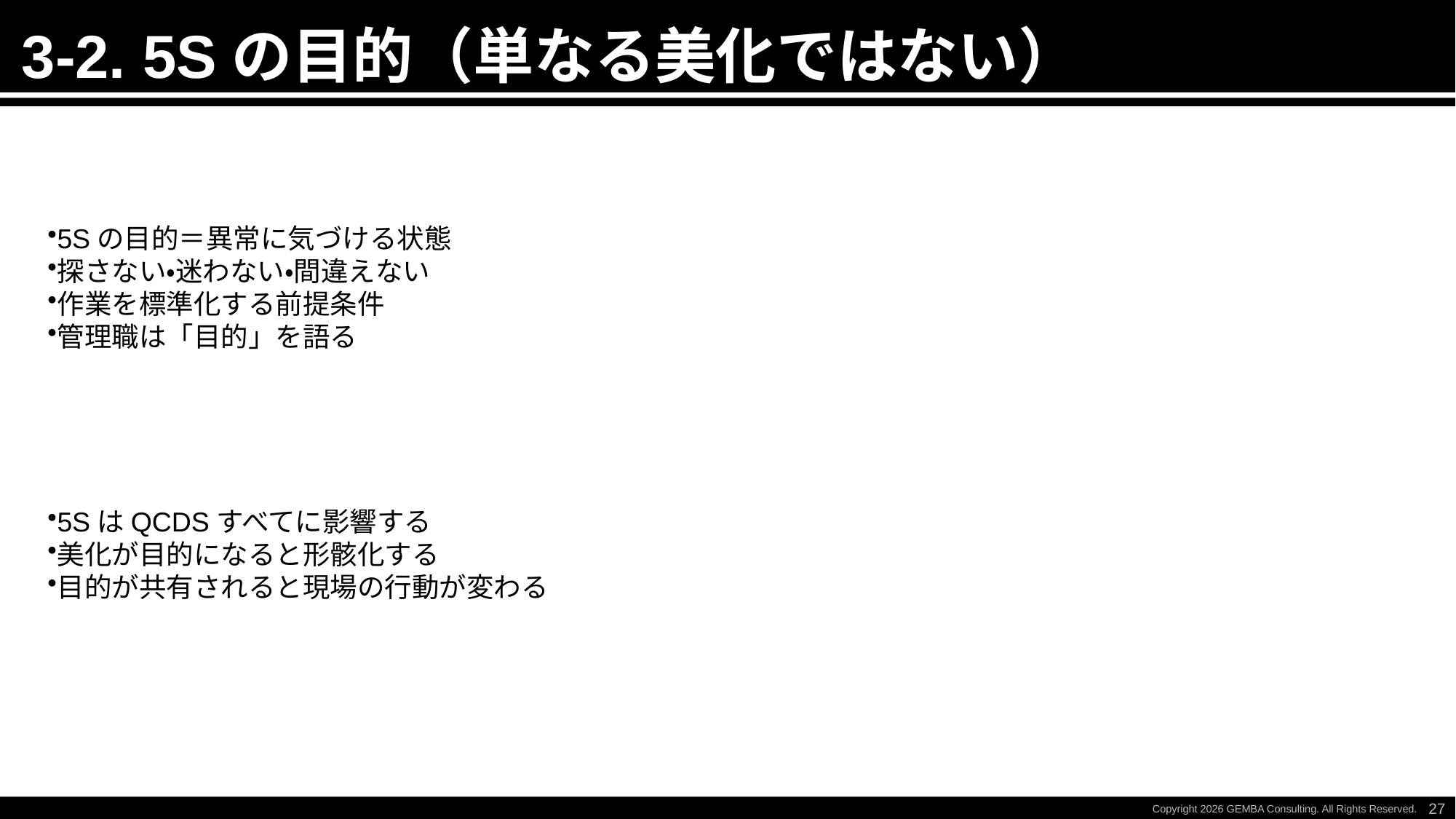

3-2. 5Sの目的（単なる美化ではない）
5Sの目的＝異常に気づける状態
探さない・迷わない・間違えない
作業を標準化する前提条件
管理職は「目的」を語る
5SはQCDSすべてに影響する
美化が目的になると形骸化する
目的が共有されると現場の行動が変わる
27